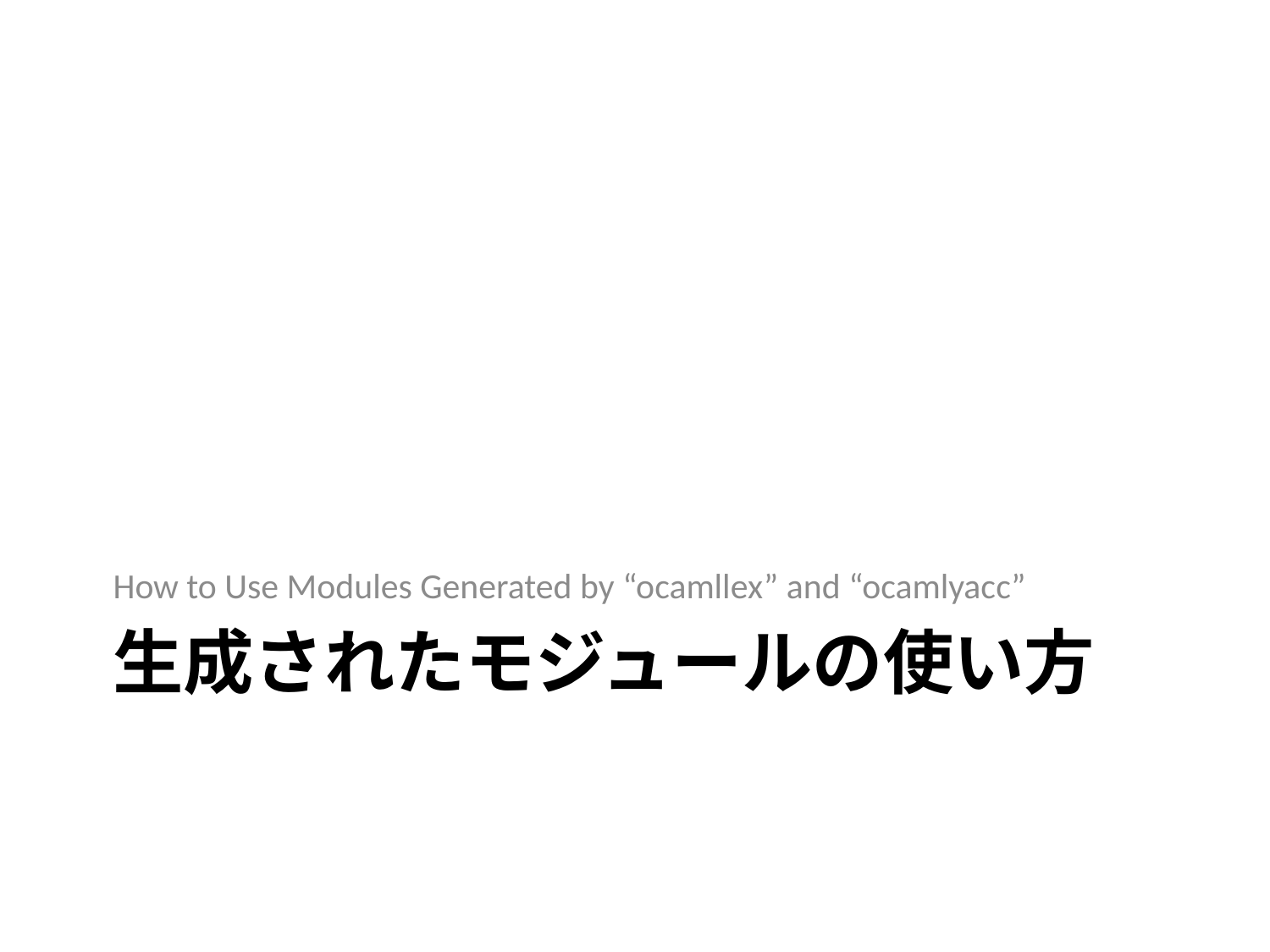

How to Use Modules Generated by “ocamllex” and “ocamlyacc”
# 生成されたモジュールの使い方